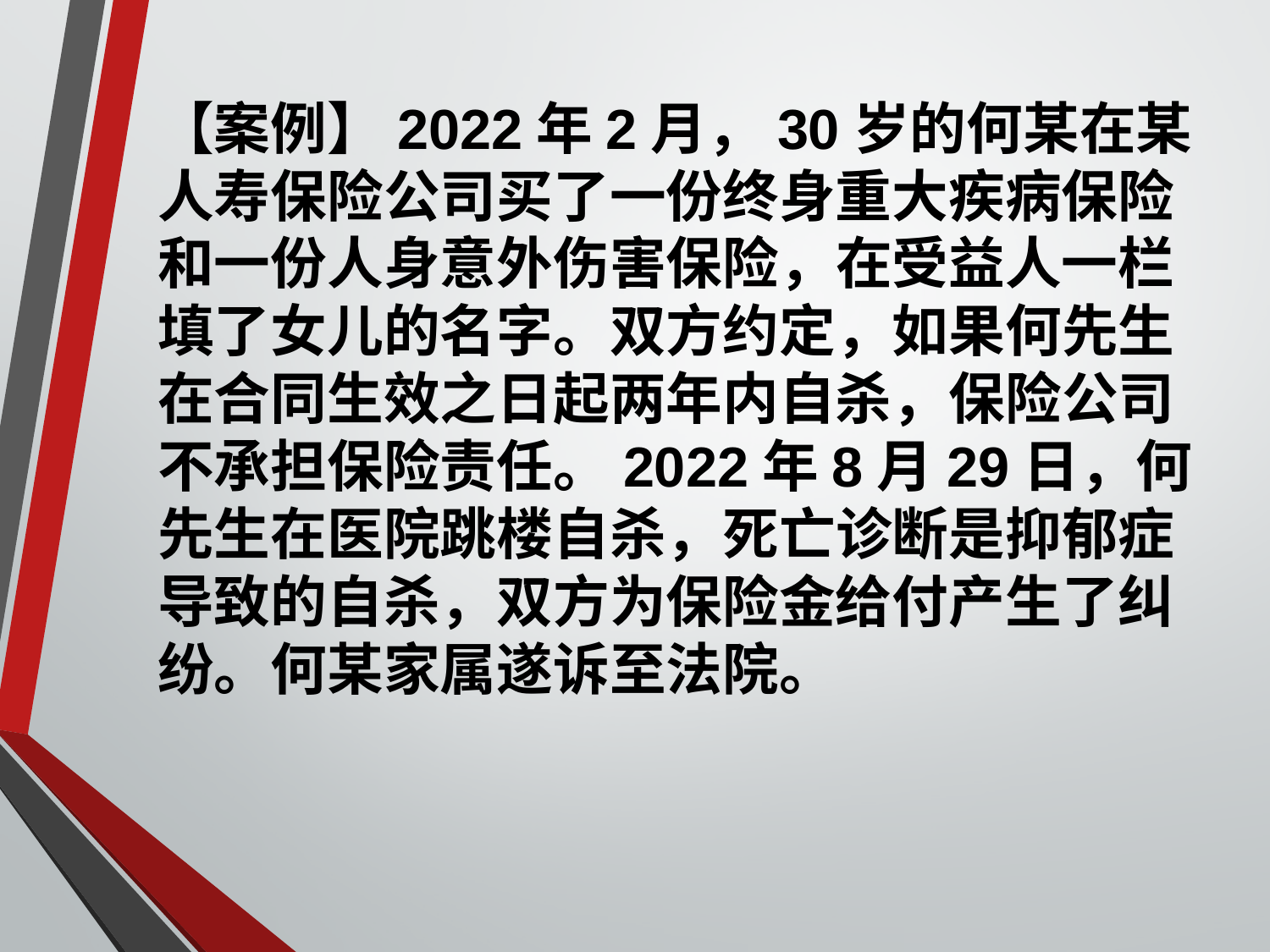

【案例】2022年2月，30岁的何某在某人寿保险公司买了一份终身重大疾病保险和一份人身意外伤害保险，在受益人一栏填了女儿的名字。双方约定，如果何先生在合同生效之日起两年内自杀，保险公司不承担保险责任。2022年8月29日，何先生在医院跳楼自杀，死亡诊断是抑郁症导致的自杀，双方为保险金给付产生了纠纷。何某家属遂诉至法院。